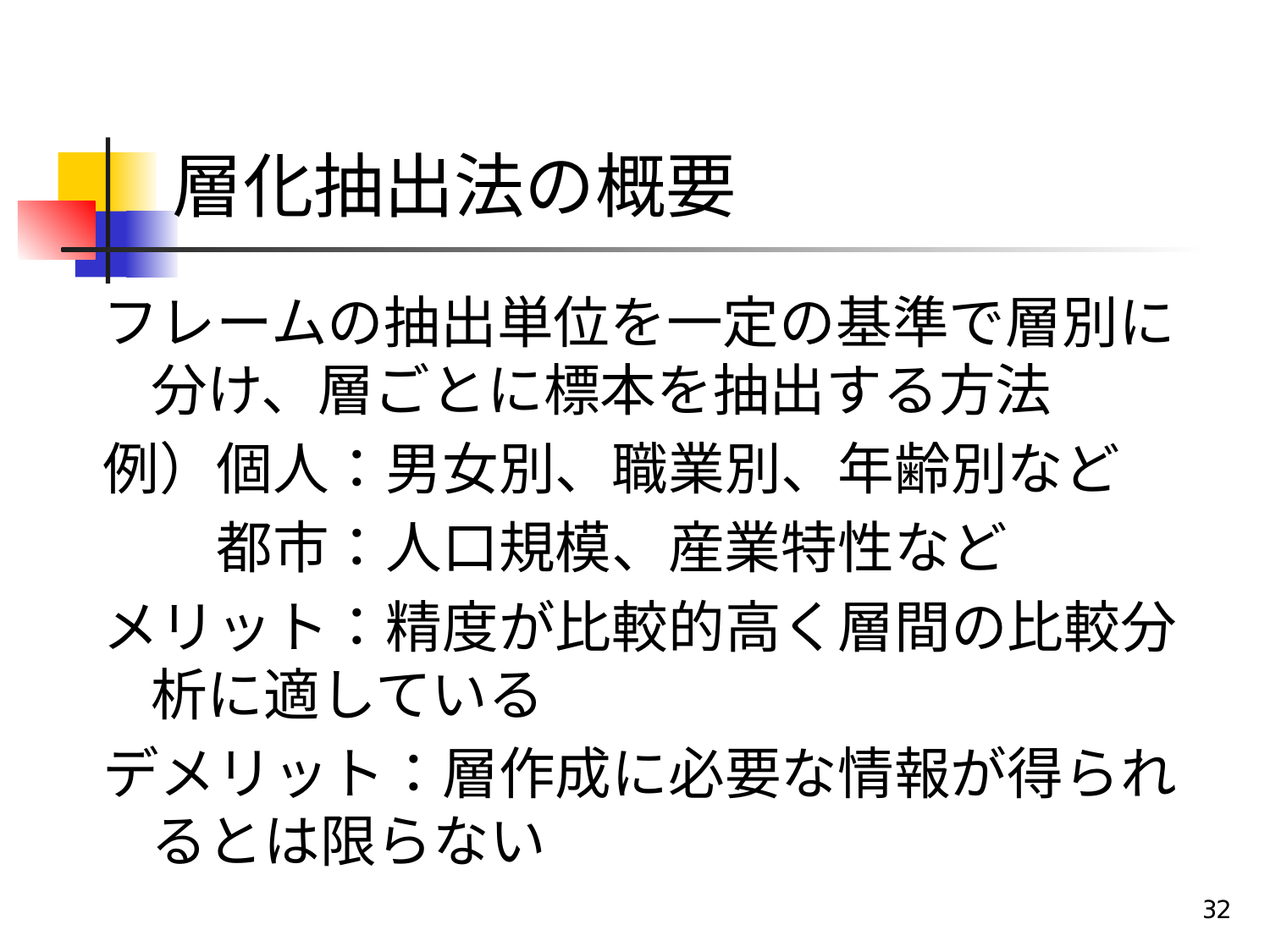

# 層化抽出法の概要
フレームの抽出単位を一定の基準で層別に分け、層ごとに標本を抽出する方法
例）個人：男女別、職業別、年齢別など
　　都市：人口規模、産業特性など
メリット：精度が比較的高く層間の比較分析に適している
デメリット：層作成に必要な情報が得られるとは限らない
32